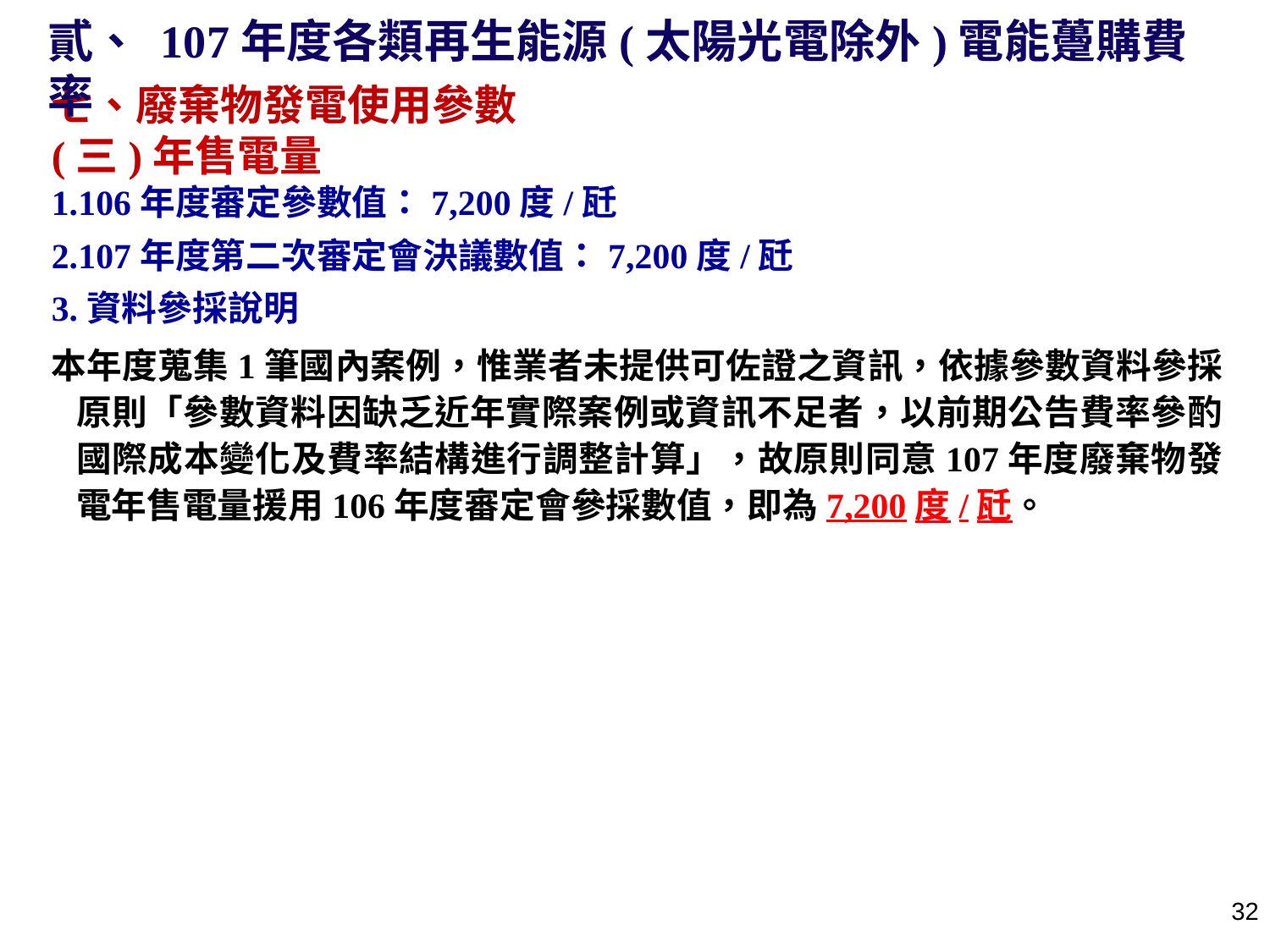

貳、 107年度各類再生能源(太陽光電除外)電能躉購費率
七、廢棄物發電使用參數
(三)年售電量
1.106年度審定參數值：7,200度/瓩
2.107年度第二次審定會決議數值：7,200度/瓩
3.資料參採說明
本年度蒐集1筆國內案例，惟業者未提供可佐證之資訊，依據參數資料參採原則「參數資料因缺乏近年實際案例或資訊不足者，以前期公告費率參酌國際成本變化及費率結構進行調整計算」，故原則同意107年度廢棄物發電年售電量援用106年度審定會參採數值，即為7,200度/瓩。
32